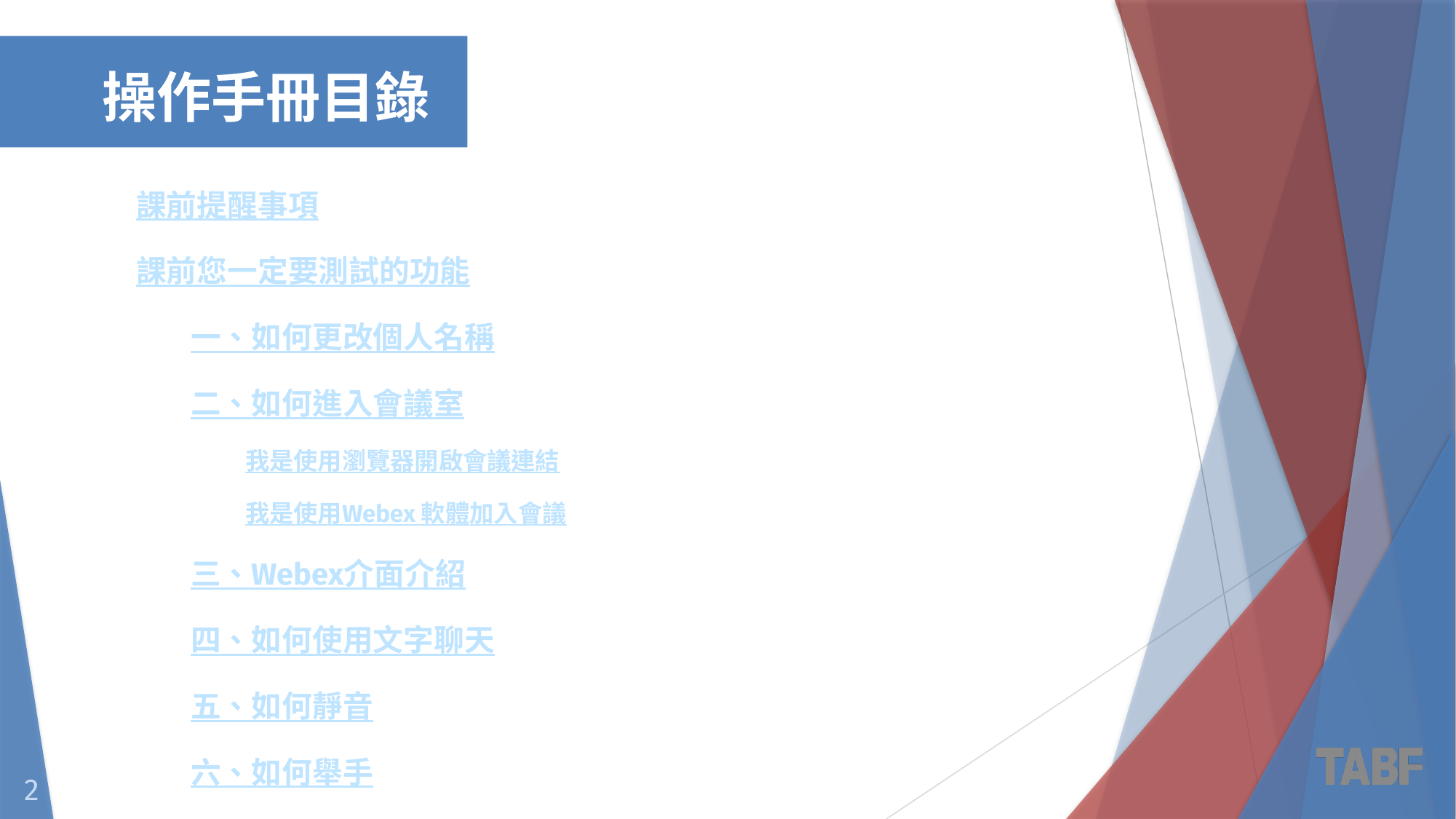

# 操作手冊目錄
課前提醒事項
課前您一定要測試的功能
一、如何更改個人名稱
二、如何進入會議室
我是使用瀏覽器開啟會議連結
我是使用Webex 軟體加入會議
三、Webex介面介紹
四、如何使用文字聊天
五、如何靜音
六、如何舉手
七、行動裝置介面 ios、Android
附錄、傳送問題報告、軟體下載

2